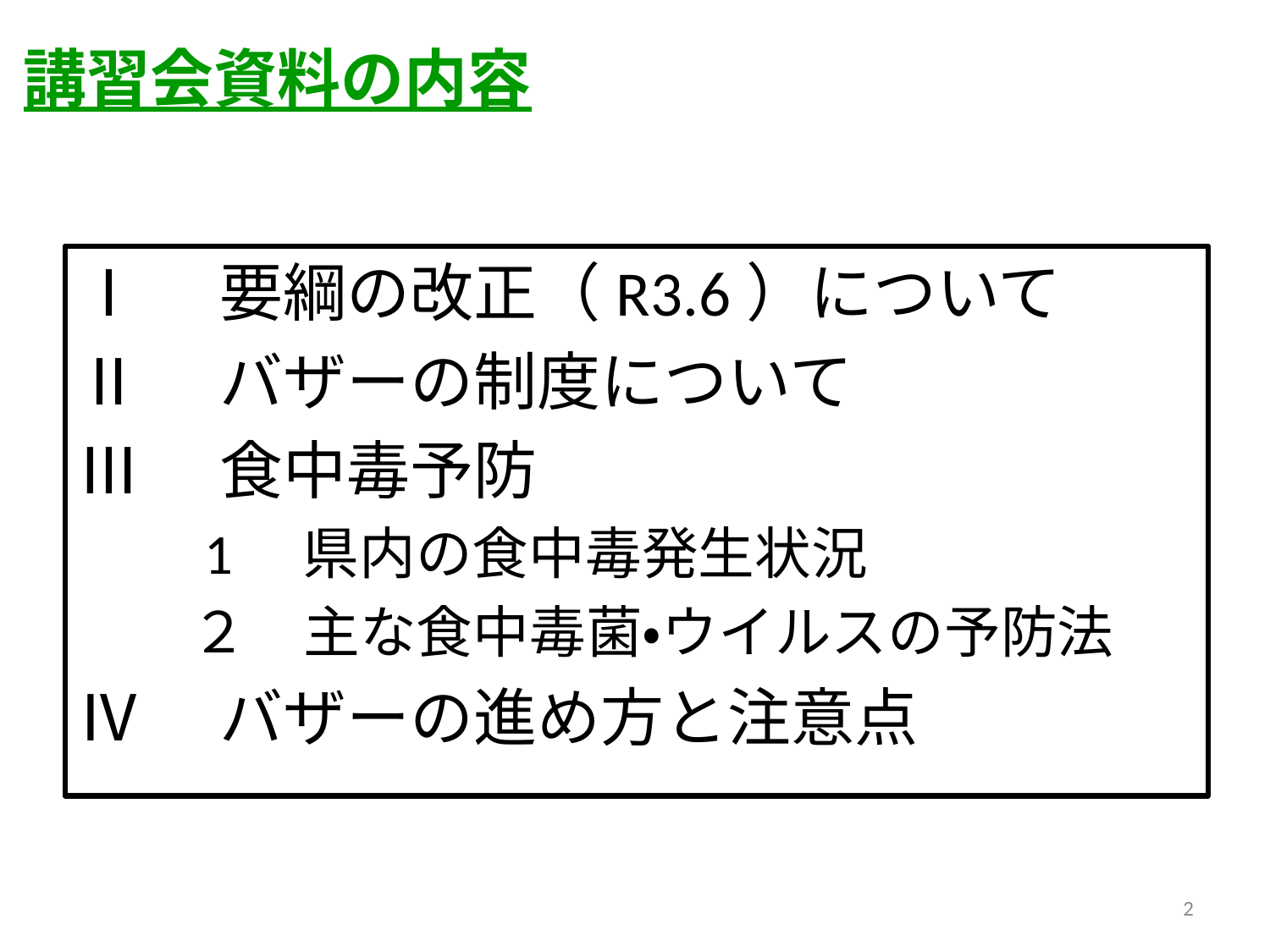

# 講習会資料の内容
Ⅰ　要綱の改正（R3.6）について
Ⅱ　バザーの制度について
Ⅲ　食中毒予防
　　1　県内の食中毒発生状況
　　２　主な食中毒菌・ウイルスの予防法
Ⅳ　バザーの進め方と注意点
2